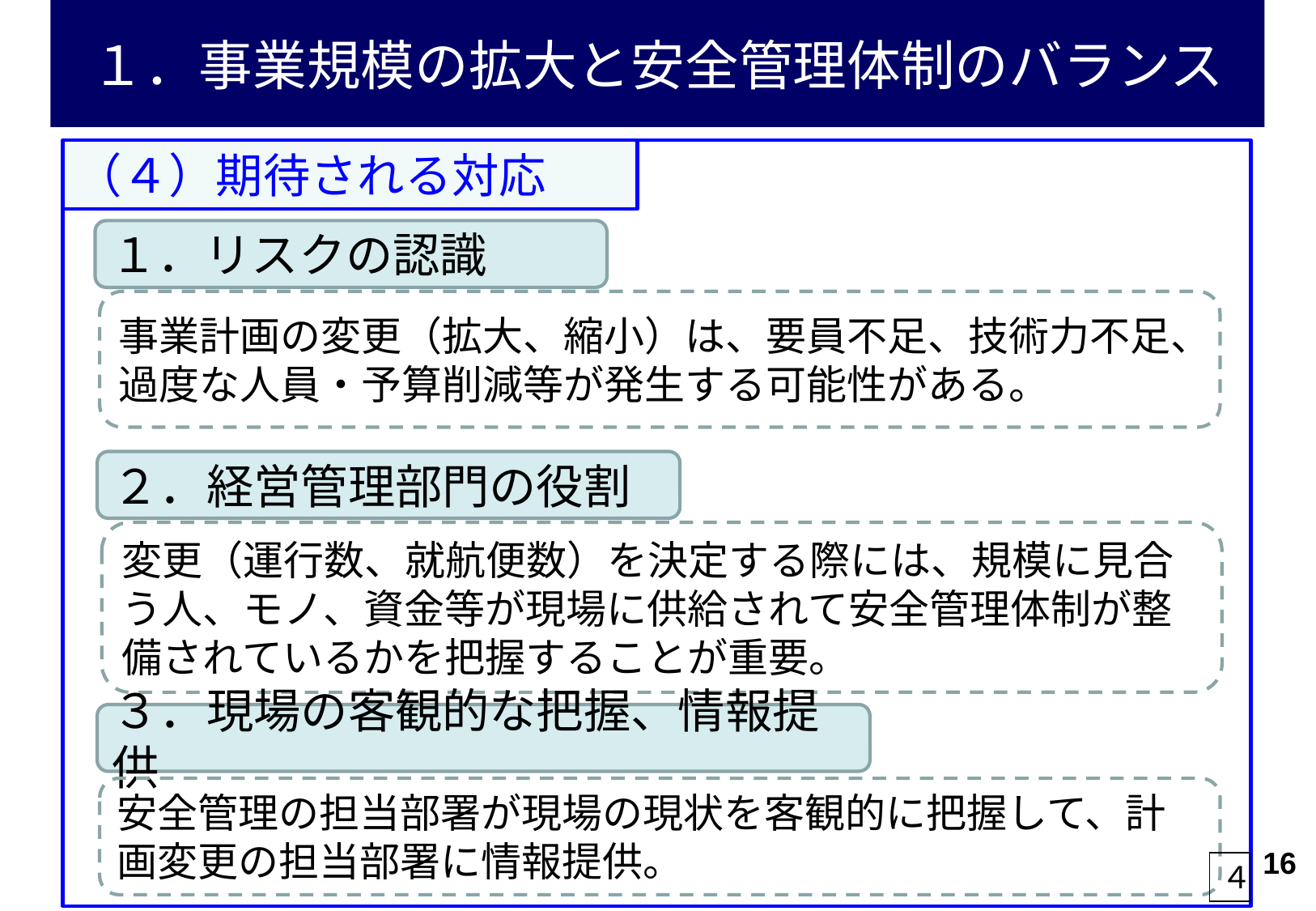

# １．事業規模の拡大と安全管理体制のバランス

（４）期待される対応
１．リスクの認識
事業計画の変更（拡大、縮小）は、要員不足、技術力不足、過度な人員・予算削減等が発生する可能性がある。
２．経営管理部門の役割
変更（運行数、就航便数）を決定する際には、規模に見合う人、モノ、資金等が現場に供給されて安全管理体制が整備されているかを把握することが重要。
３．現場の客観的な把握、情報提供
安全管理の担当部署が現場の現状を客観的に把握して、計画変更の担当部署に情報提供。
16
４